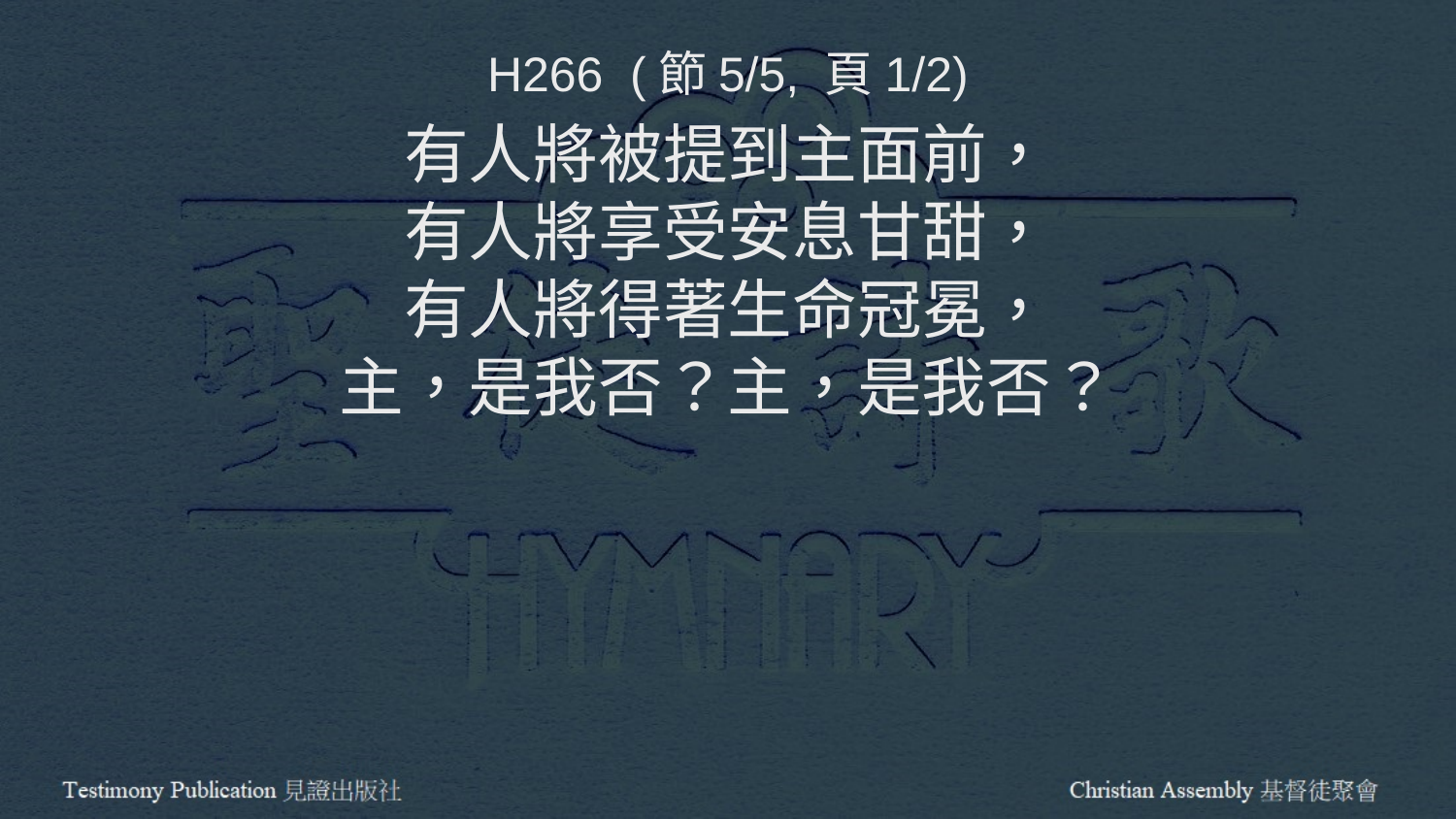

H266  (節5/5, 頁1/2)
有人將被提到主面前，
有人將享受安息甘甜，
有人將得著生命冠冕，
主，是我否？主，是我否？